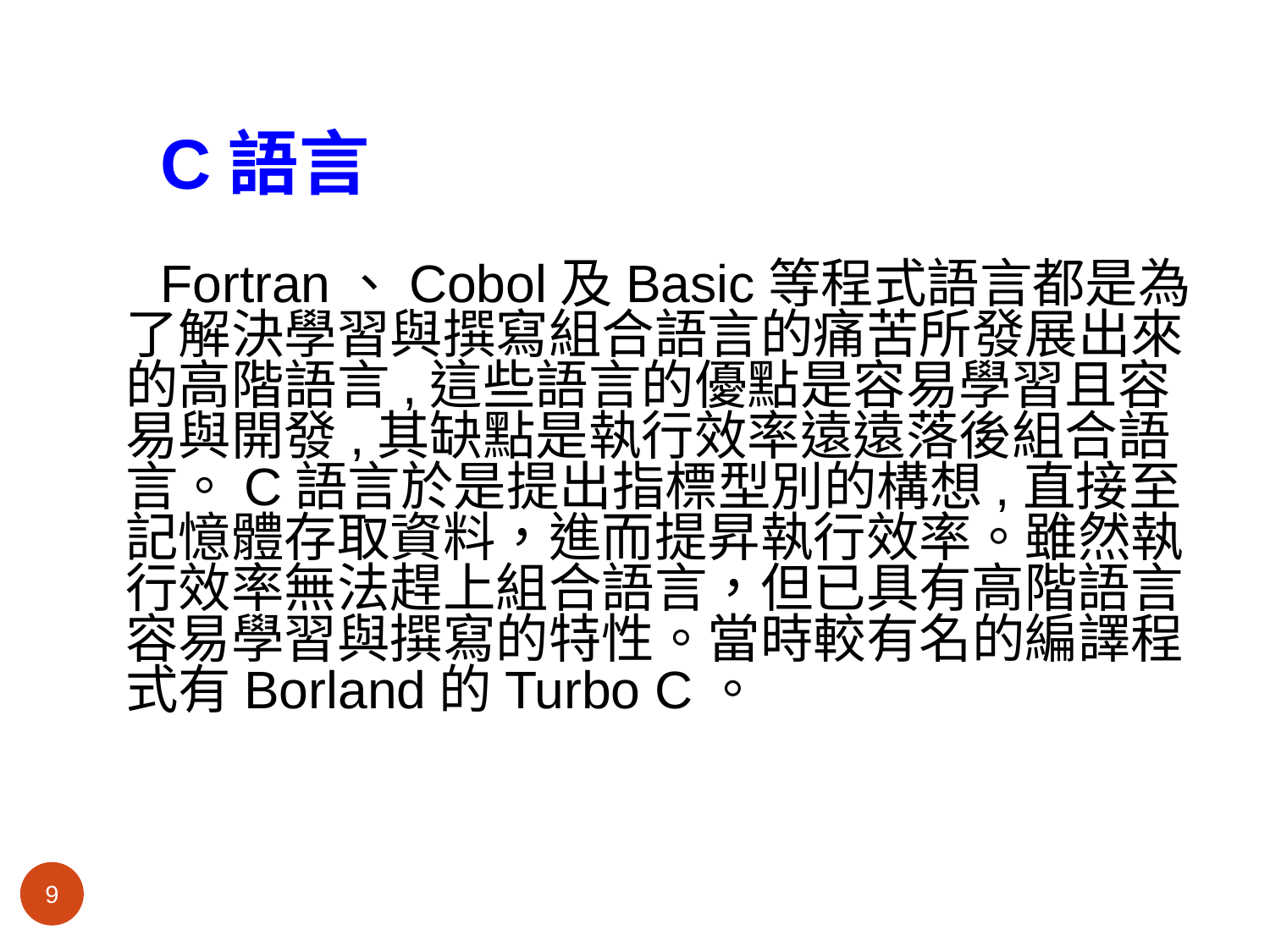

# C語言
     Fortran、Cobol及Basic等程式語言都是為了解決學習與撰寫組合語言的痛苦所發展出來的高階語言,這些語言的優點是容易學習且容易與開發,其缺點是執行效率遠遠落後組合語言。C語言於是提出指標型別的構想,直接至記憶體存取資料，進而提昇執行效率。雖然執行效率無法趕上組合語言，但已具有高階語言容易學習與撰寫的特性。當時較有名的編譯程式有Borland的Turbo C。
9